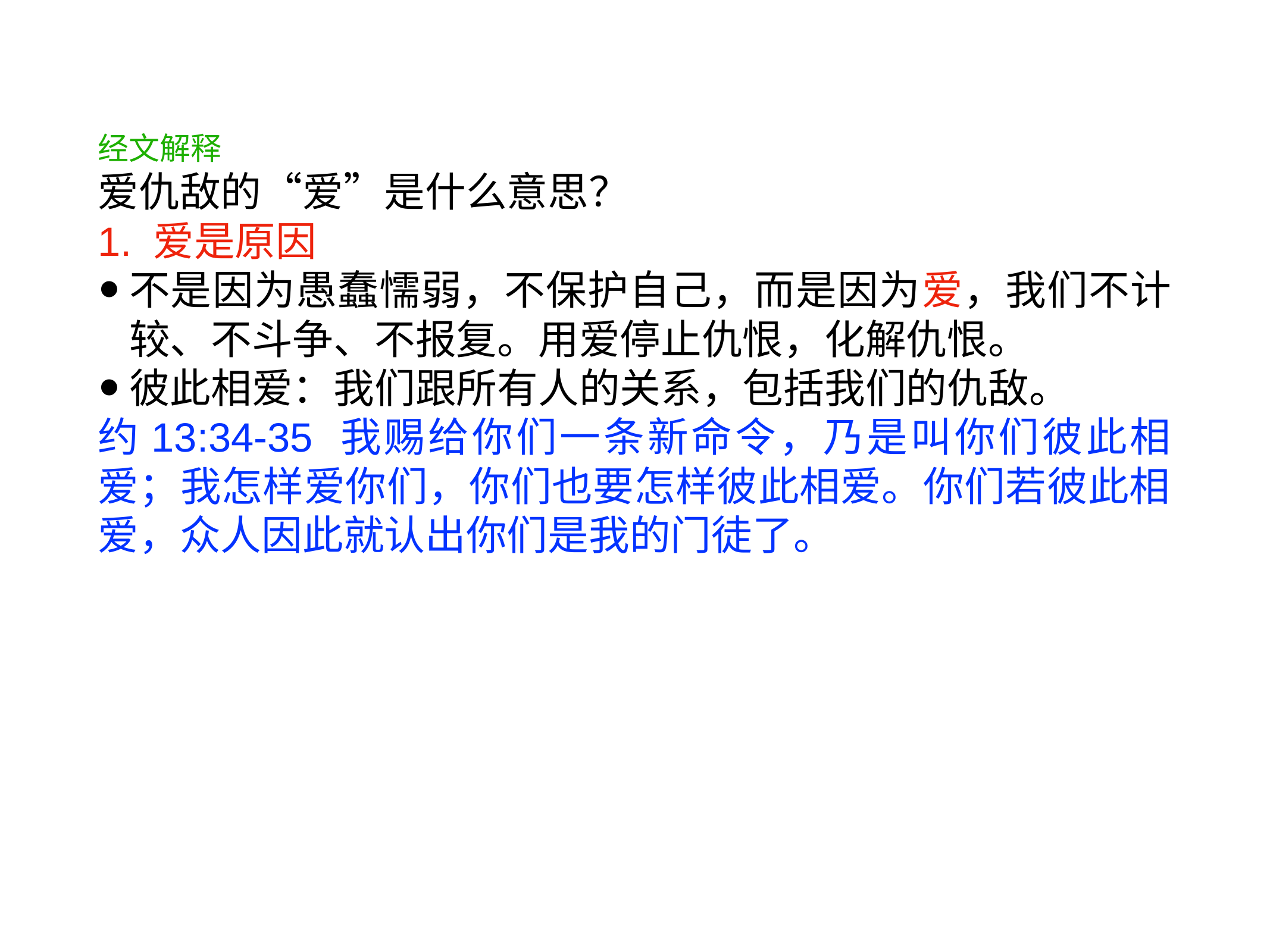

经文解释
爱仇敌的“爱”是什么意思？
1. 爱是原因
不是因为愚蠢懦弱，不保护自己，而是因为爱，我们不计较、不斗争、不报复。用爱停止仇恨，化解仇恨。
彼此相爱：我们跟所有人的关系，包括我们的仇敌。
约13:34-35 我赐给你们一条新命令，乃是叫你们彼此相爱；我怎样爱你们，你们也要怎样彼此相爱。你们若彼此相爱，众人因此就认出你们是我的门徒了。